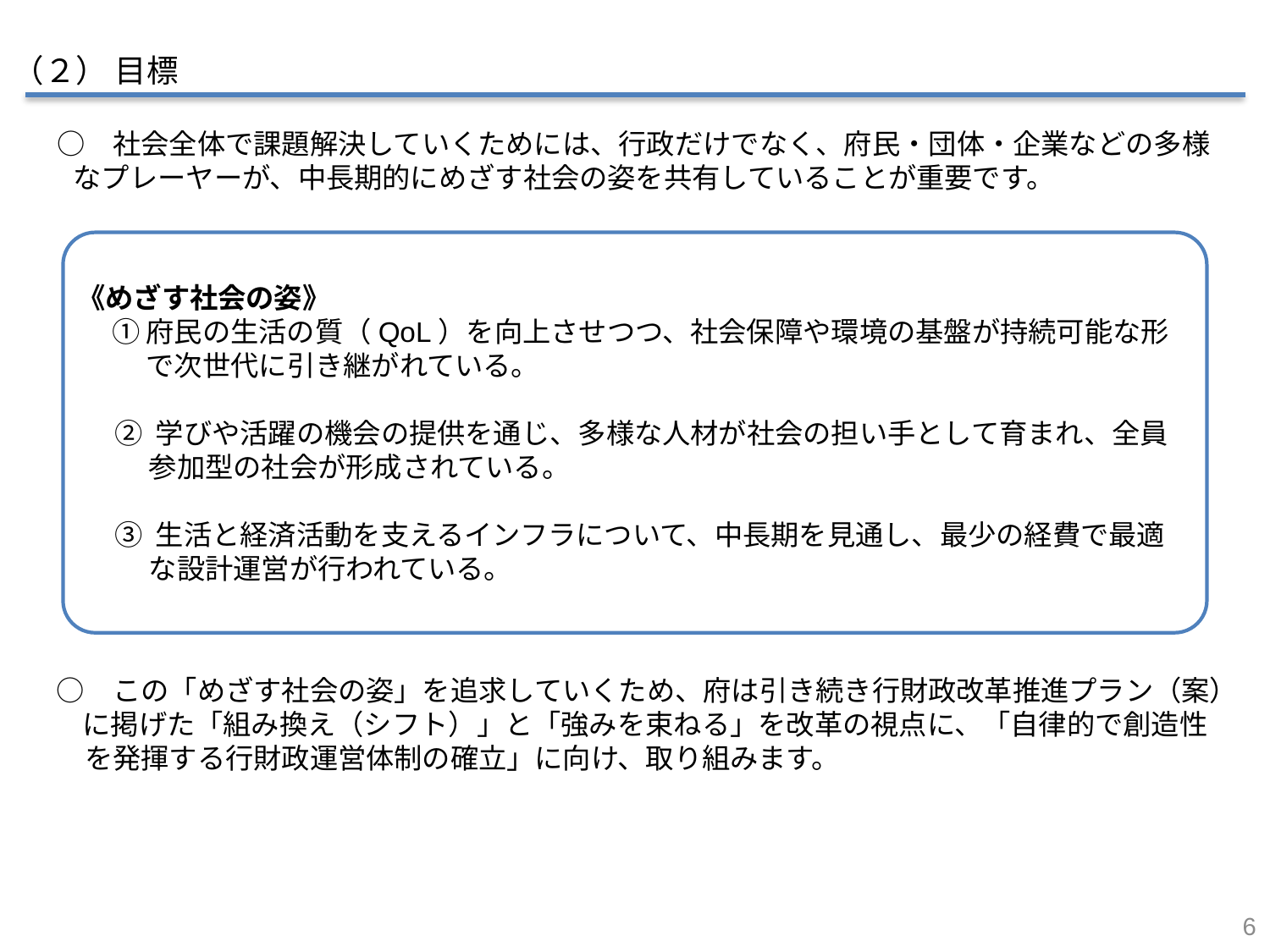

（２） 目標
　○　社会全体で課題解決していくためには、行政だけでなく、府民・団体・企業などの多様
      なプレーヤーが、中長期的にめざす社会の姿を共有していることが重要です。
《めざす社会の姿》
　 ① 府民の生活の質（QoL）を向上させつつ、社会保障や環境の基盤が持続可能な形
　　  で次世代に引き継がれている。

② 学びや活躍の機会の提供を通じ、多様な人材が社会の担い手として育まれ、全員
　 参加型の社会が形成されている。

③ 生活と経済活動を支えるインフラについて、中長期を見通し、最少の経費で最適
　 な設計運営が行われている。
　○　この「めざす社会の姿」を追求していくため、府は引き続き行財政改革推進プラン（案）
   　に掲げた「組み換え（シフト）」と「強みを束ねる」を改革の視点に、「自律的で創造性
　　を発揮する行財政運営体制の確立」に向け、取り組みます。
6